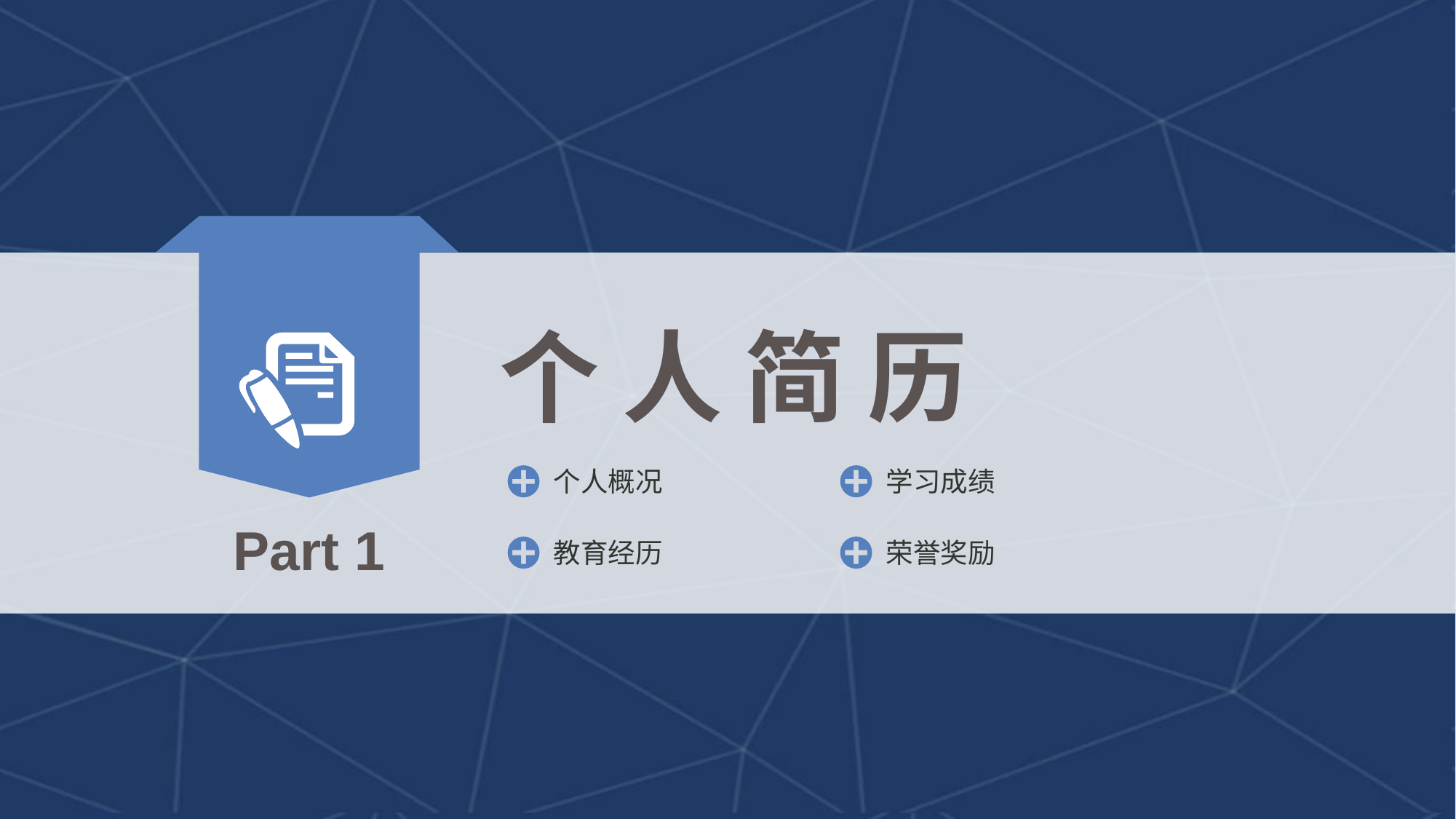

个 人 简 历

个人概况
学习成绩

Part 1
教育经历
荣誉奖励